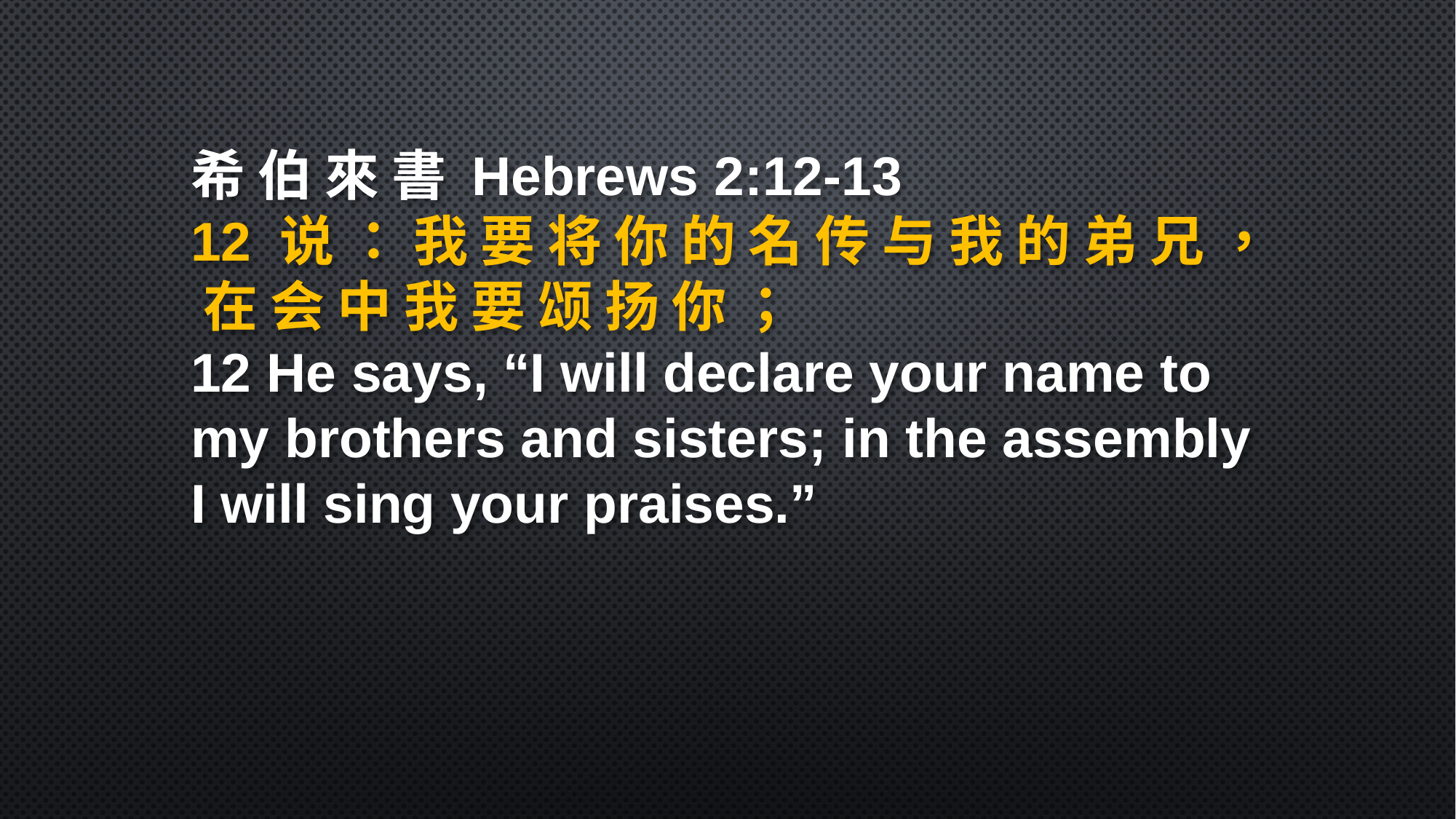

希 伯 來 書 Hebrews 2:12-13
12 说 ： 我 要 将 你 的 名 传 与 我 的 弟 兄 ， 在 会 中 我 要 颂 扬 你 ；
12 He says, “I will declare your name to my brothers and sisters; in the assembly I will sing your praises.”